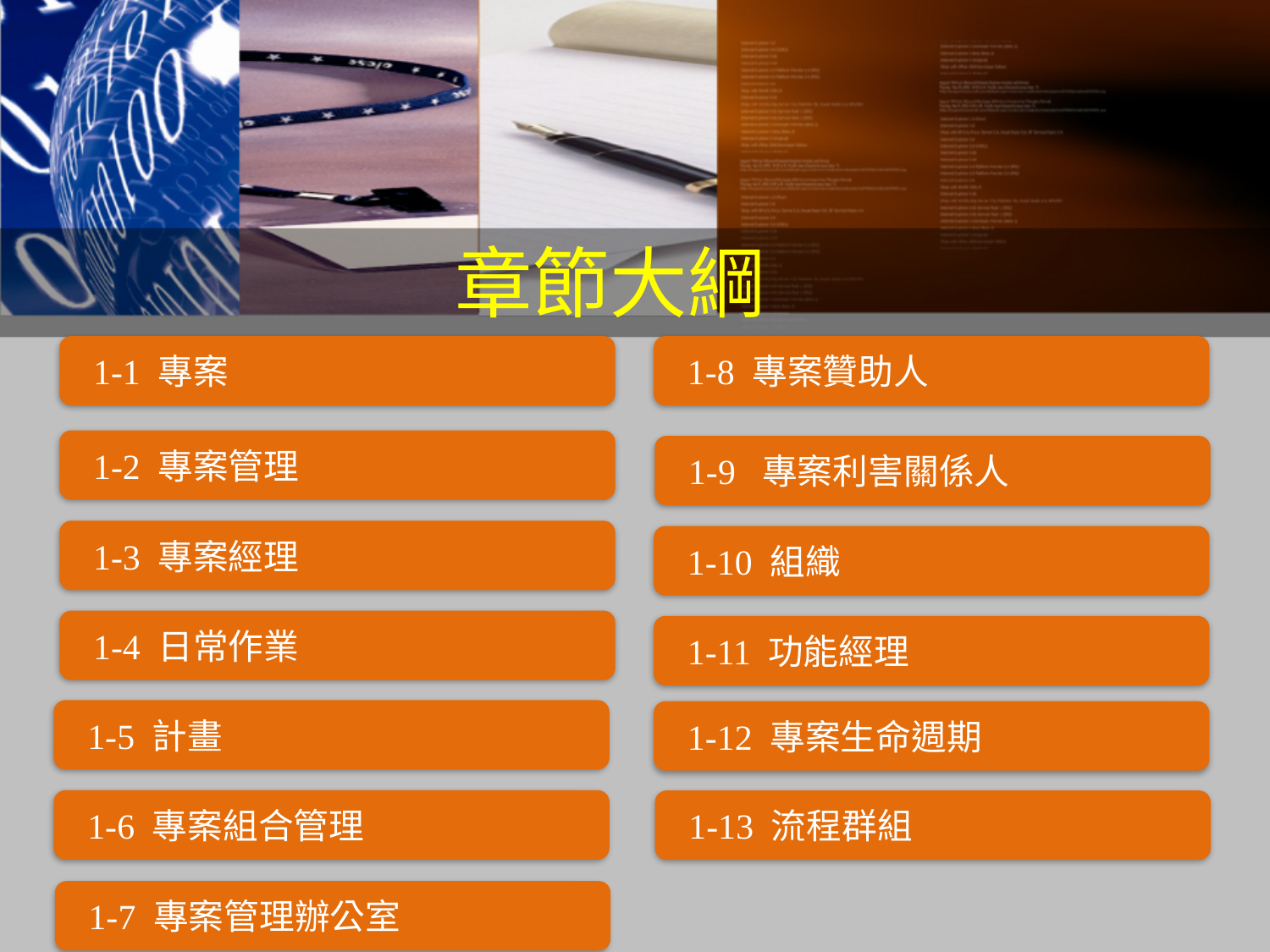

章節大綱
  1-1 專案
  1-8 專案贊助人
  1-2 專案管理
  1-9  專案利害關係人
  1-3 專案經理
  1-10 組織
  1-4 日常作業
  1-11 功能經理
  1-5 計畫
  1-12 專案生命週期
  1-6 專案組合管理
  1-13 流程群組
  1-7 專案管理辦公室